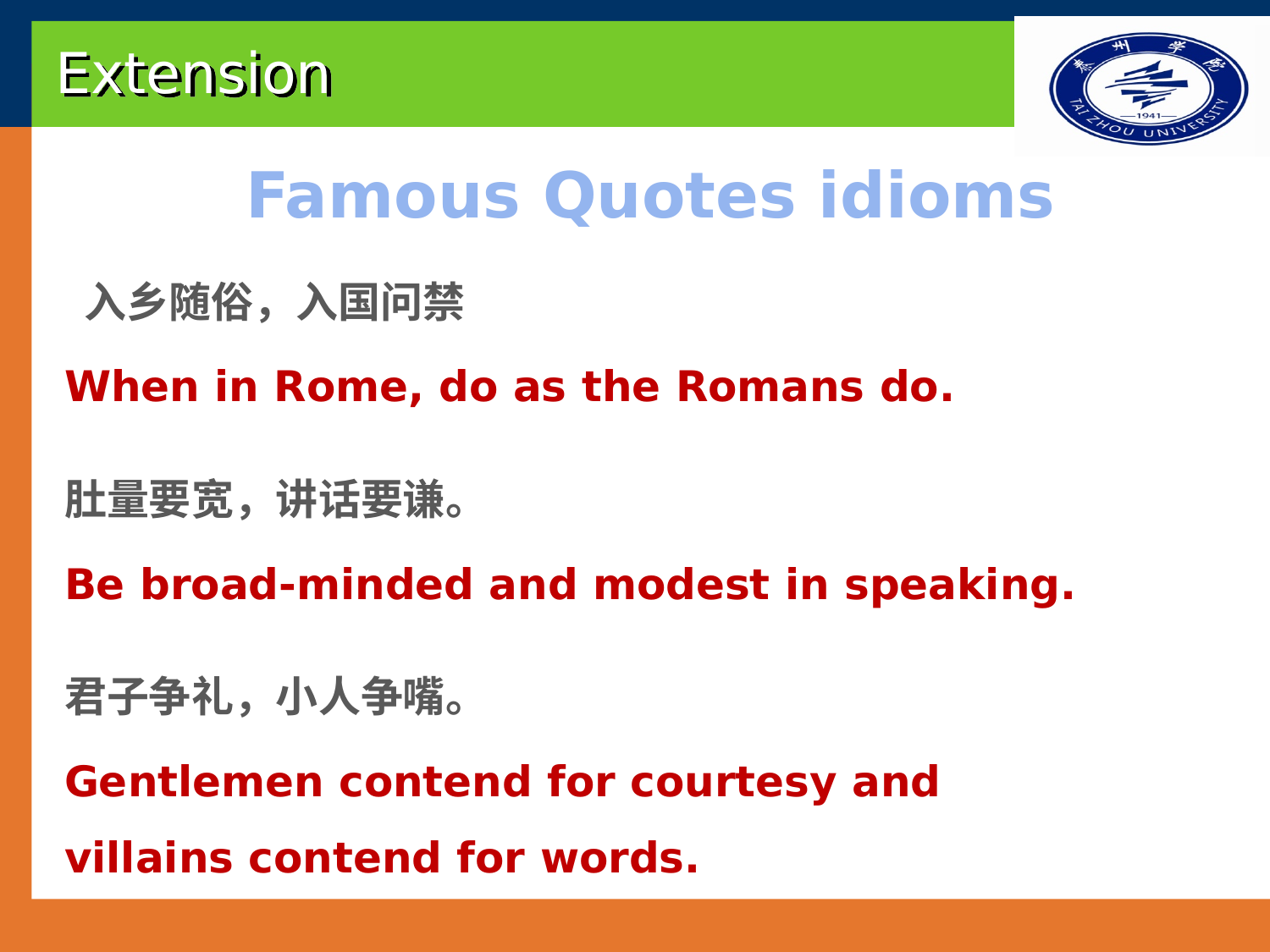

# Extension
Famous Quotes idioms
 入乡随俗，入国问禁
When in Rome, do as the Romans do.

肚量要宽，讲话要谦。
Be broad-minded and modest in speaking.

君子争礼，小人争嘴。
Gentlemen contend for courtesy and villains contend for words.